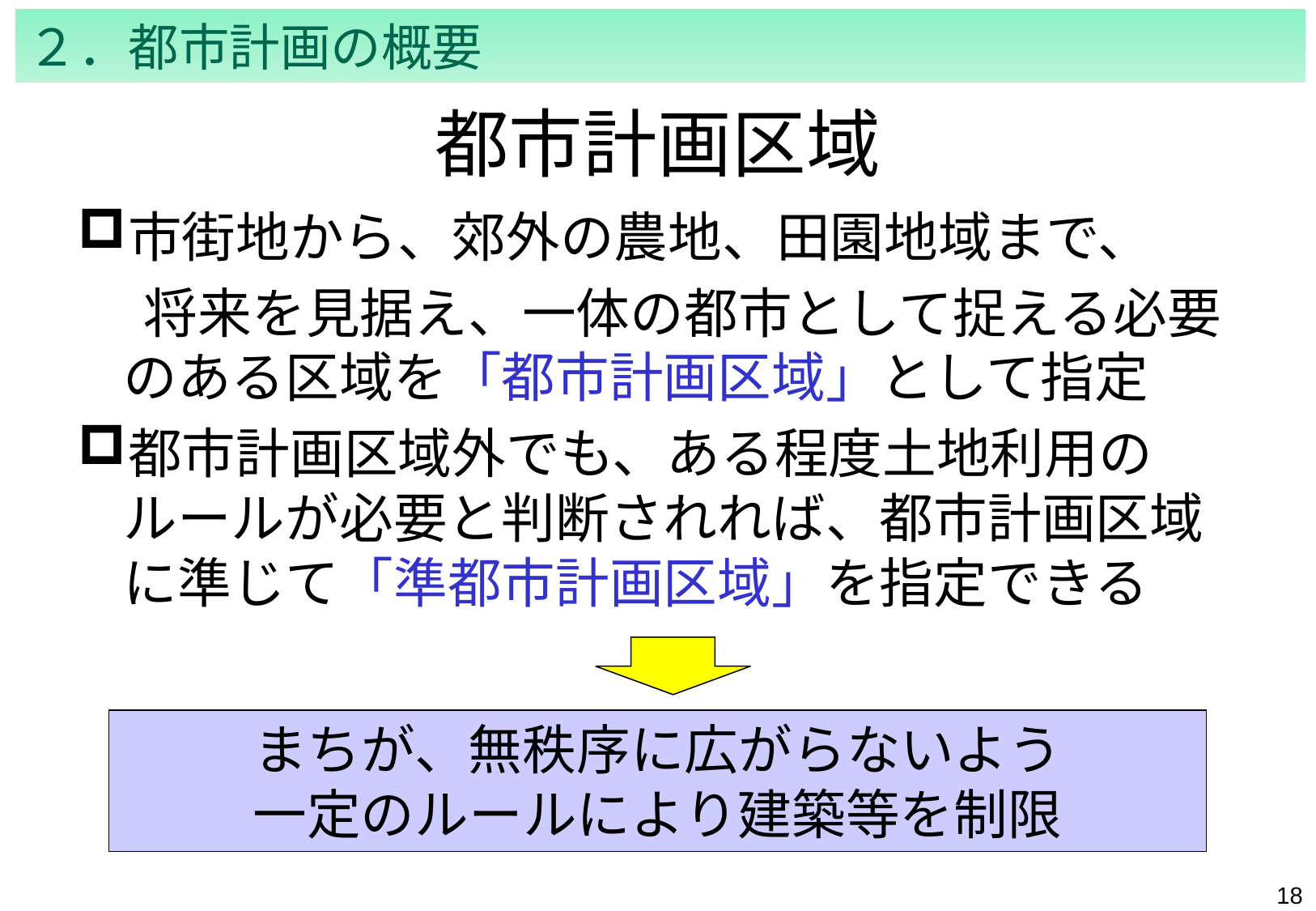

２．都市計画の概要
# 都市計画区域
市街地から、郊外の農地、田園地域まで、
　 将来を見据え、一体の都市として捉える必要のある区域を「都市計画区域」として指定
都市計画区域外でも、ある程度土地利用のルールが必要と判断されれば、都市計画区域に準じて「準都市計画区域」を指定できる

まちが、無秩序に広がらないよう
一定のルールにより建築等を制限
18